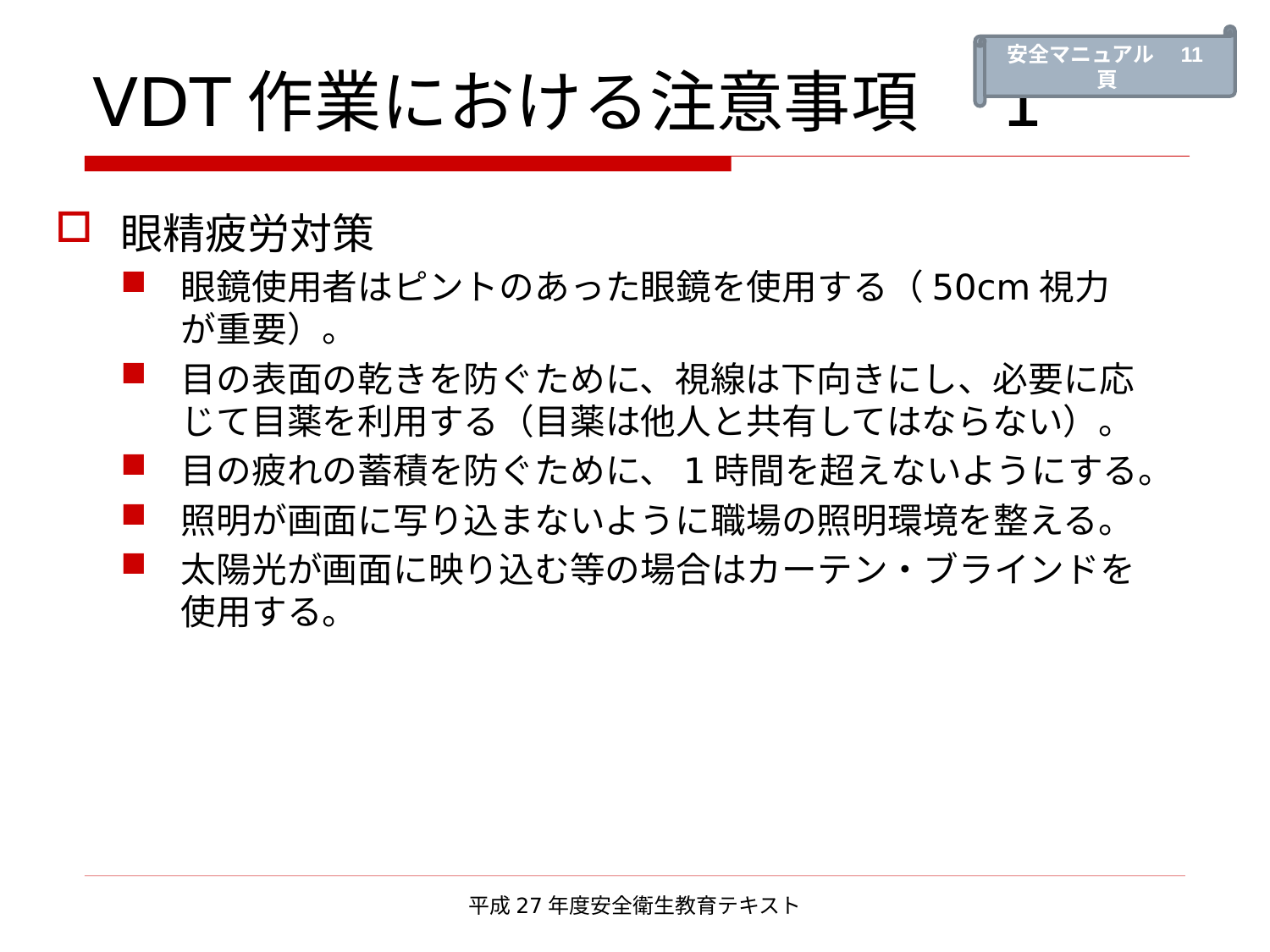

安全マニュアル　11頁
# VDT作業における注意事項　1
眼精疲労対策
眼鏡使用者はピントのあった眼鏡を使用する（50cm視力が重要）。
目の表面の乾きを防ぐために、視線は下向きにし、必要に応じて目薬を利用する（目薬は他人と共有してはならない）。
目の疲れの蓄積を防ぐために、1時間を超えないようにする。
照明が画面に写り込まないように職場の照明環境を整える。
太陽光が画面に映り込む等の場合はカーテン・ブラインドを使用する。
平成27年度安全衛生教育テキスト